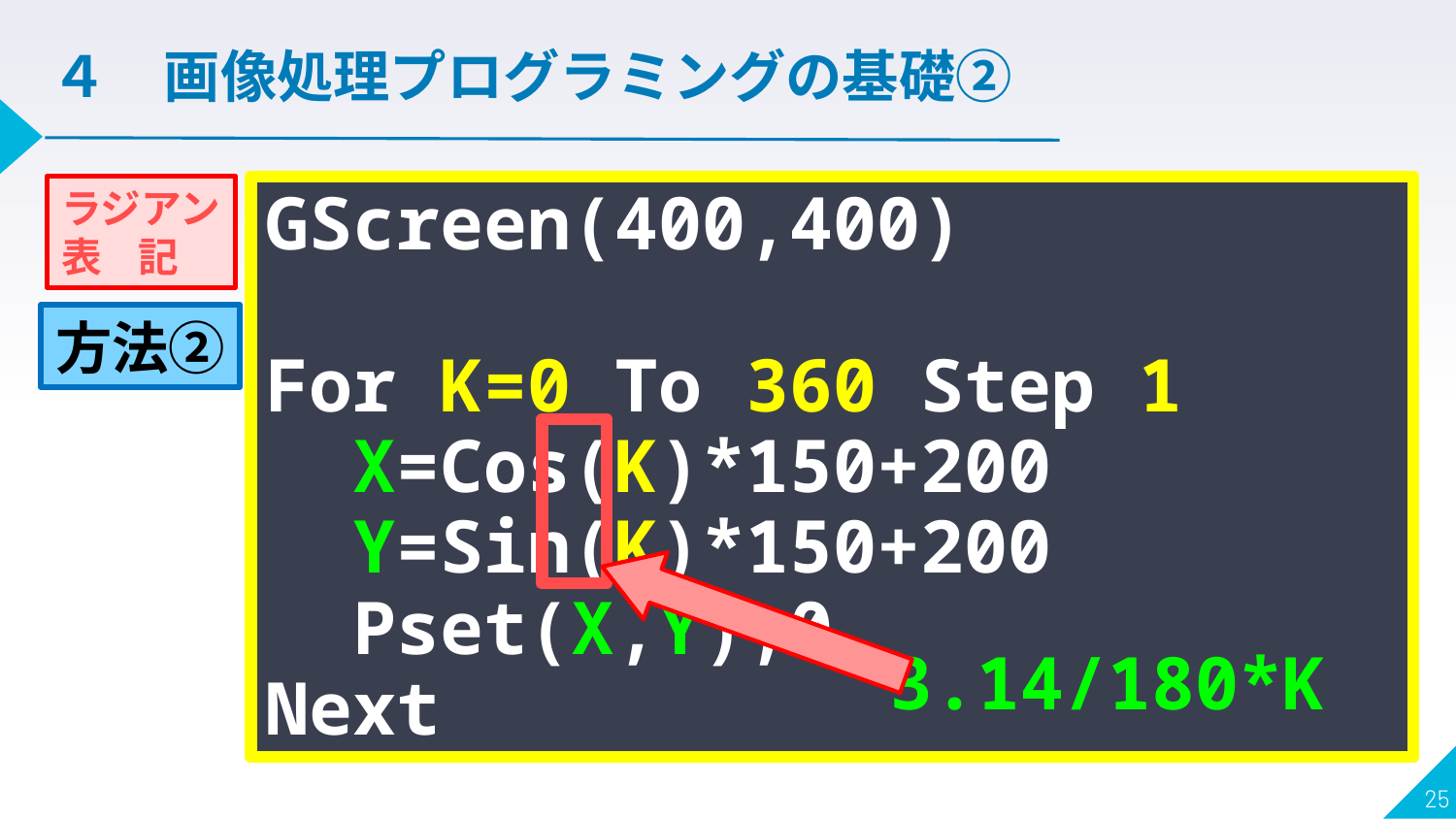

４　画像処理プログラミングの基礎②
ラジアン
表    記
GScreen(400,400)

For K=0 To 360 Step 1
  X=Cos(K)*150+200
  Y=Sin(K)*150+200
  Pset(X,Y),0
Next
方法②

3.14/180*K
25